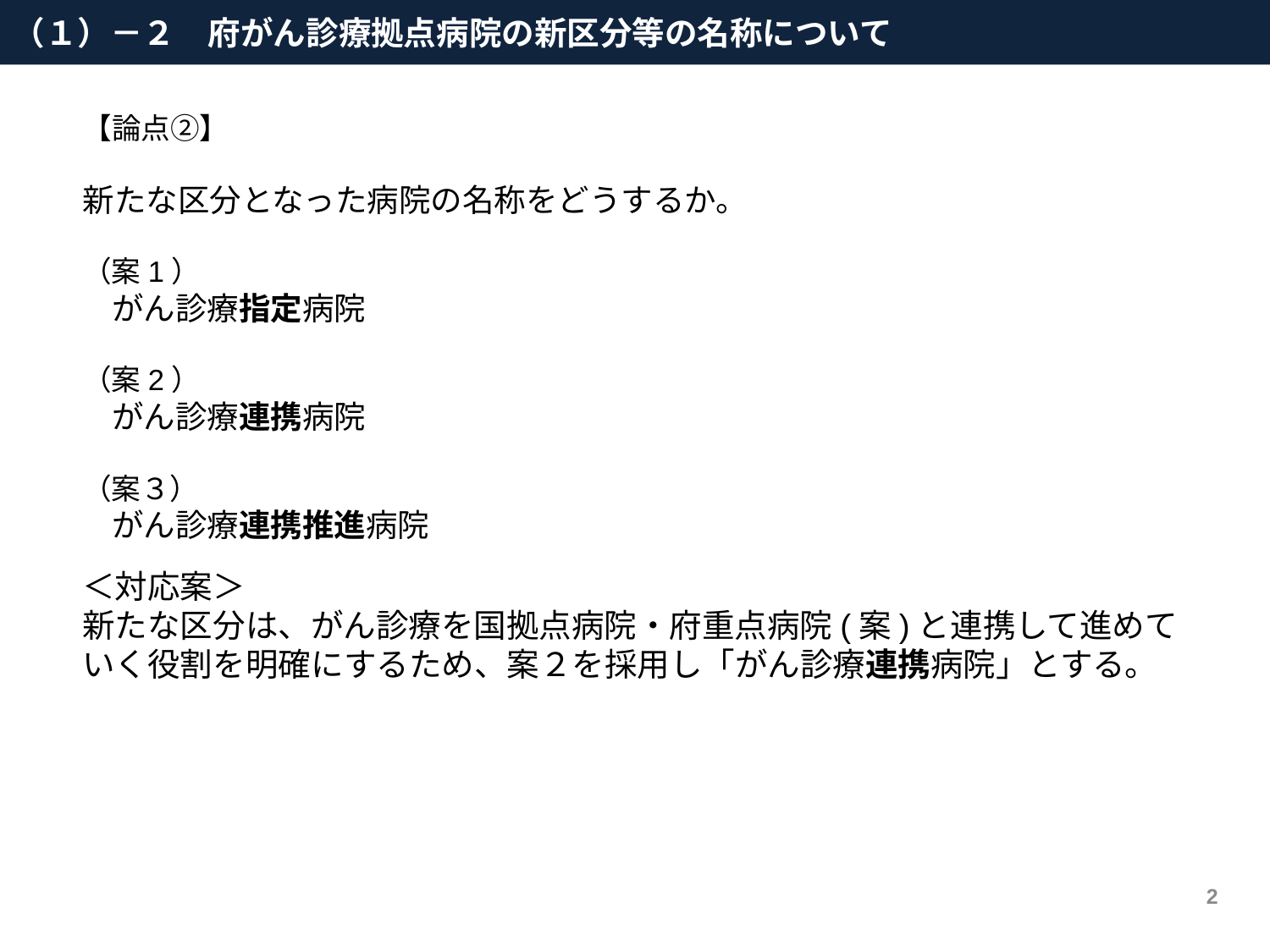

（１）－２　府がん診療拠点病院の新区分等の名称について
【論点②】

新たな区分となった病院の名称をどうするか。

（案1）
　がん診療指定病院

（案2）
　がん診療連携病院

（案３）
　がん診療連携推進病院

＜対応案＞
新たな区分は、がん診療を国拠点病院・府重点病院(案)と連携して進めていく役割を明確にするため、案２を採用し「がん診療連携病院」とする。
2